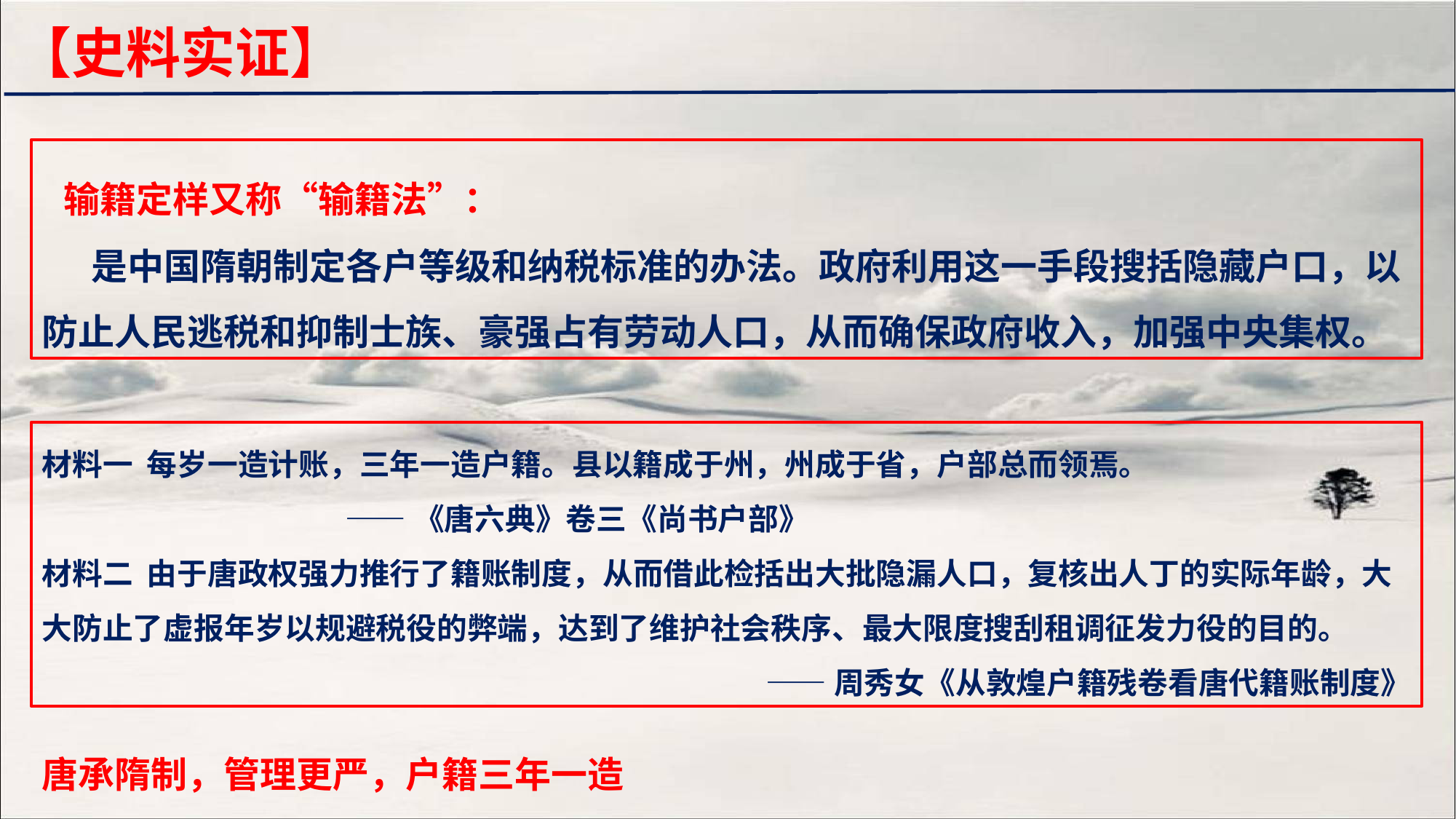

【史料实证】
 输籍定样又称“输籍法”：
     是中国隋朝制定各户等级和纳税标准的办法。政府利用这一手段搜括隐藏户口，以防止人民逃税和抑制士族、豪强占有劳动人口，从而确保政府收入，加强中央集权。
材料一  每岁一造计账，三年一造户籍。县以籍成于州，州成于省，户部总而领焉。
                                            ——《唐六典》卷三《尚书户部》
材料二  由于唐政权强力推行了籍账制度，从而借此检括出大批隐漏人口，复核出人丁的实际年龄，大大防止了虚报年岁以规避税役的弊端，达到了维护社会秩序、最大限度搜刮租调征发力役的目的。
——周秀女《从敦煌户籍残卷看唐代籍账制度》
唐承隋制，管理更严，户籍三年一造